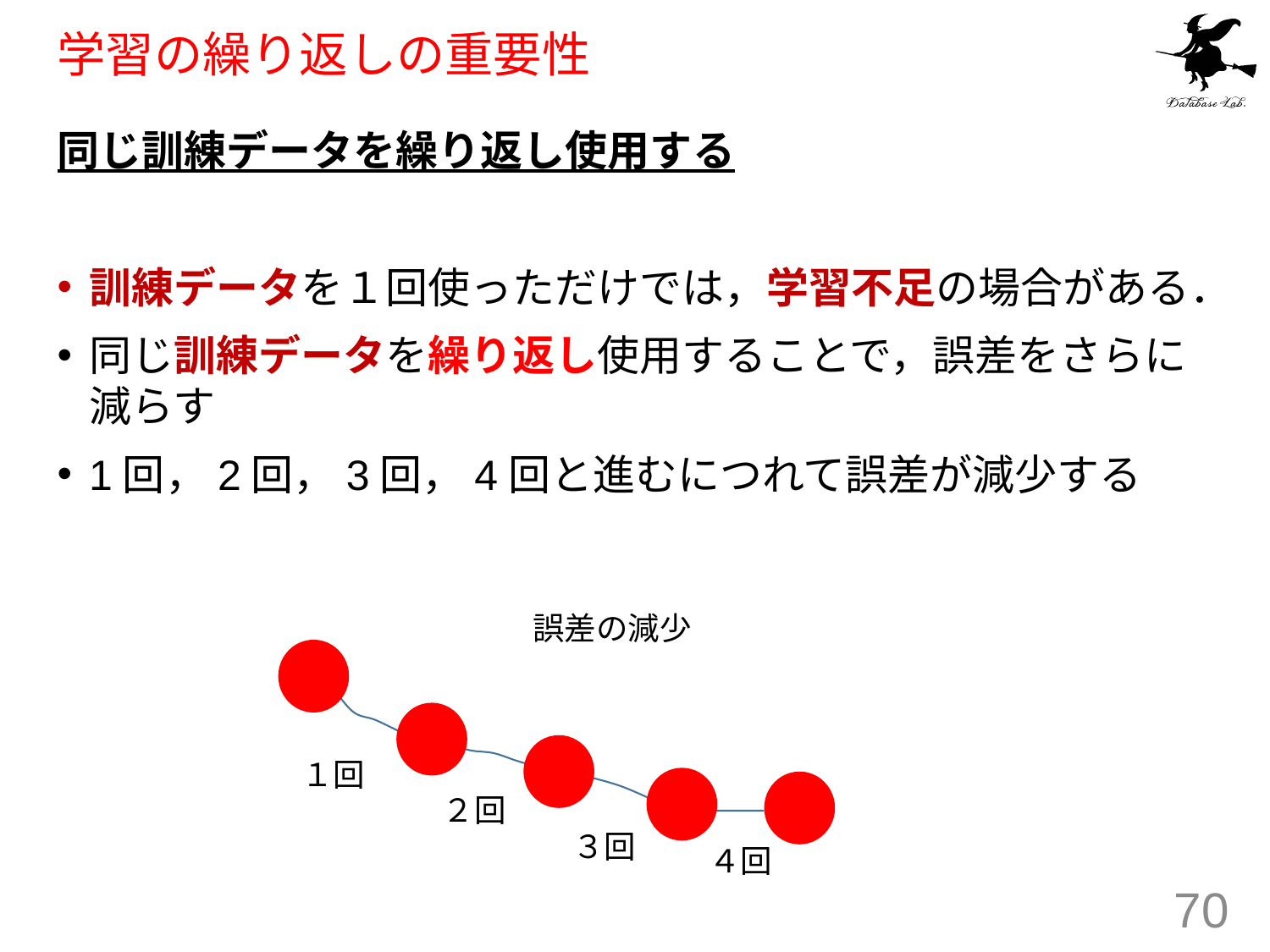

# 学習の繰り返しの重要性
同じ訓練データを繰り返し使用する

訓練データを１回使っただけでは，学習不足の場合がある．
同じ訓練データを繰り返し使用することで，誤差をさらに減らす
1回，2回，3回，4回と進むにつれて誤差が減少する

誤差の減少

１回

２回
３回
４回
70